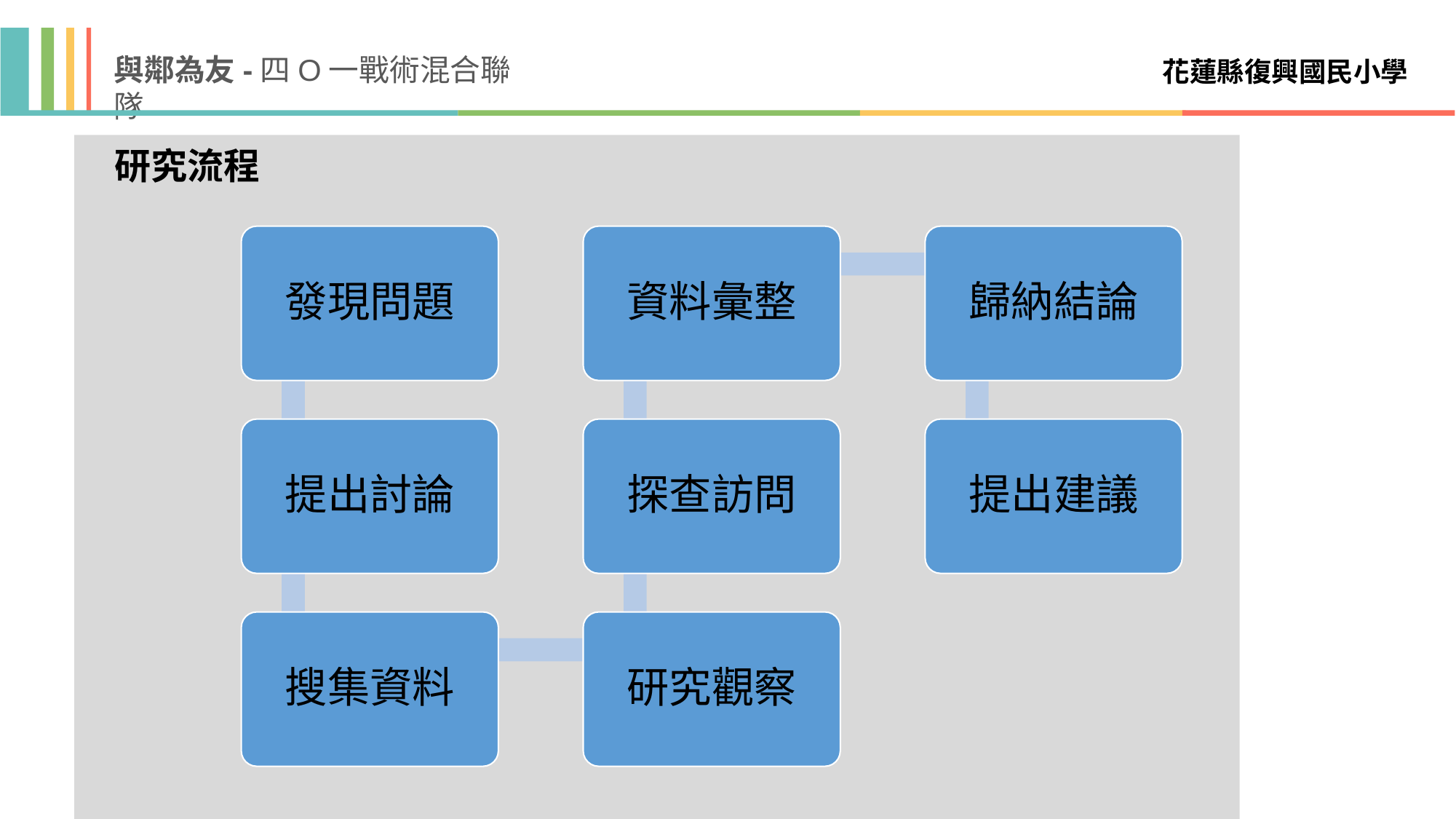

與鄰為友-四O一戰術混合聯隊
花蓮縣復興國民小學

研究流程
發現問題
提出討論
搜集資料
研究觀察
探查訪問
資料彙整
歸納結論
提出建議